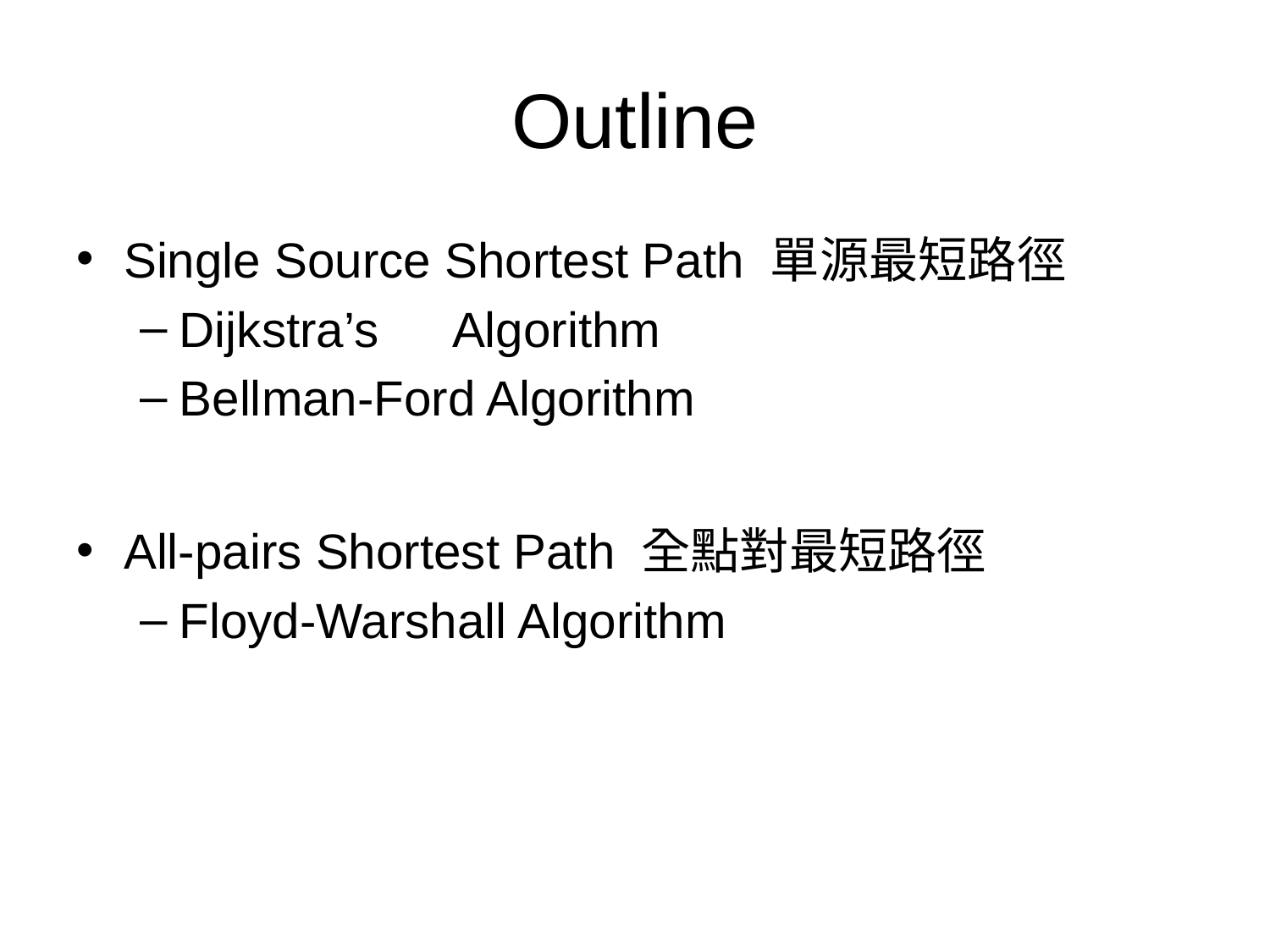

# Outline
Single Source Shortest Path 單源最短路徑
Dijkstra’s　Algorithm
Bellman-Ford Algorithm

All-pairs Shortest Path 全點對最短路徑
Floyd-Warshall Algorithm